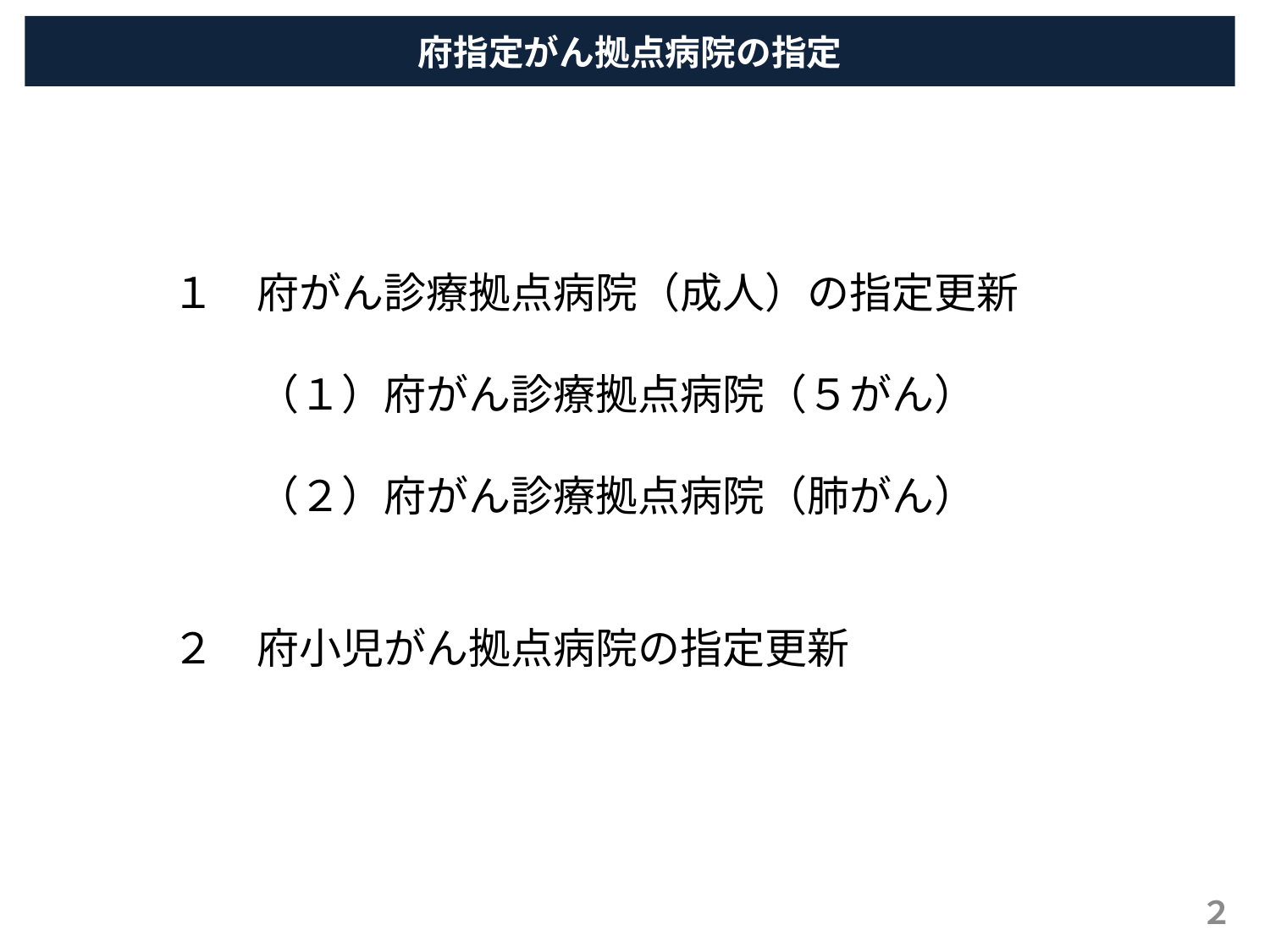

府指定がん拠点病院の指定
１　府がん診療拠点病院（成人）の指定更新

　　（１）府がん診療拠点病院（５がん）

　　（２）府がん診療拠点病院（肺がん）

２　府小児がん拠点病院の指定更新
２